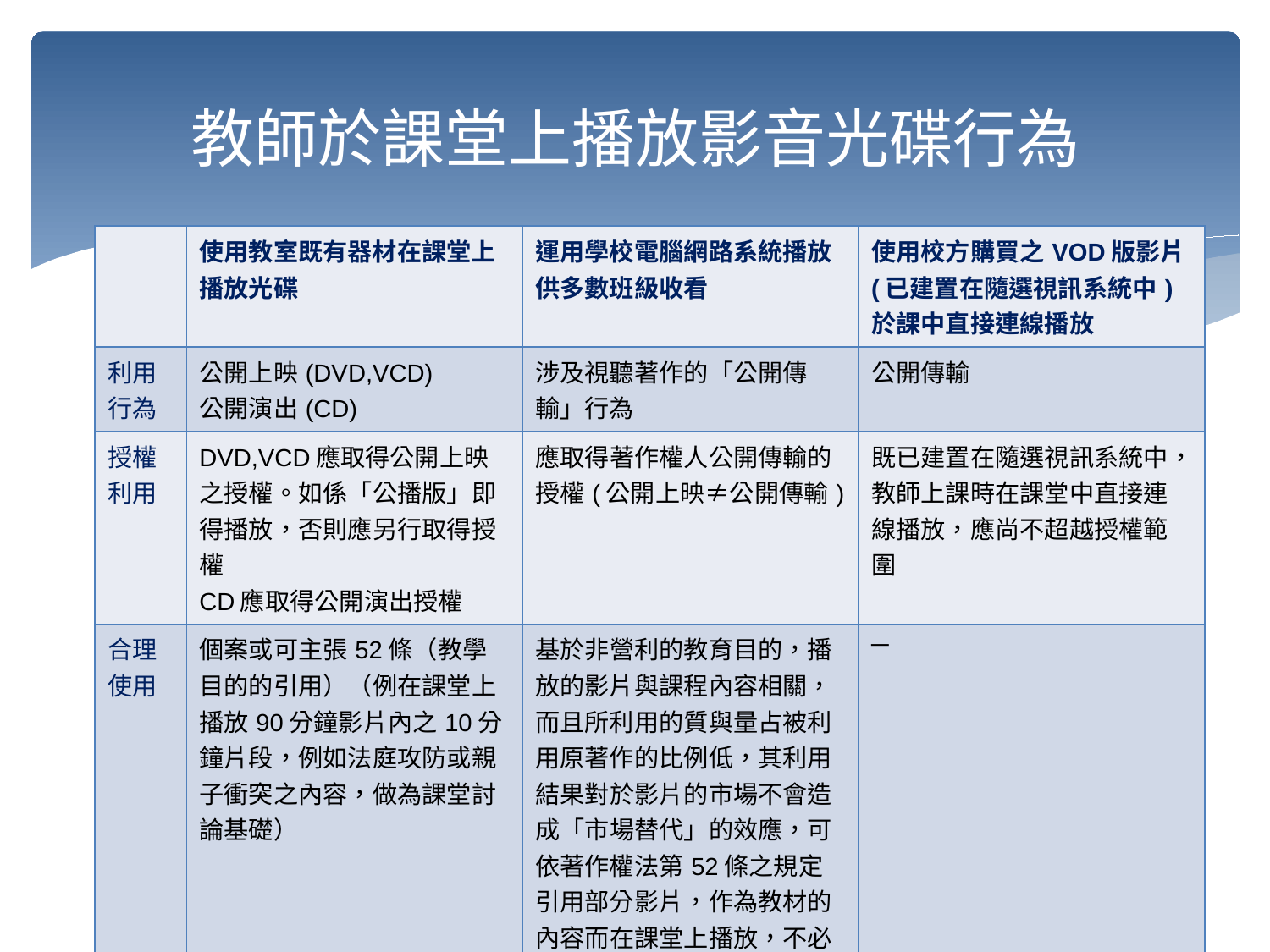

# 教師於課堂上播放影音光碟行為
|  | 使用教室既有器材在課堂上播放光碟 | 運用學校電腦網路系統播放供多數班級收看 | 使用校方購買之VOD版影片(已建置在隨選視訊系統中)於課中直接連線播放 |
| --- | --- | --- | --- |
| 利用行為 | 公開上映(DVD,VCD) 公開演出(CD) | 涉及視聽著作的「公開傳輸」行為 | 公開傳輸 |
| 授權利用 | DVD,VCD應取得公開上映之授權。如係「公播版」即得播放，否則應另行取得授權 CD應取得公開演出授權 | 應取得著作權人公開傳輸的授權(公開上映≠公開傳輸) | 既已建置在隨選視訊系統中，教師上課時在課堂中直接連線播放，應尚不超越授權範圍 |
| 合理使用 | 個案或可主張52條（教學目的的引用）（例在課堂上播放90分鐘影片內之10分鐘片段，例如法庭攻防或親子衝突之內容，做為課堂討論基礎） | 基於非營利的教育目的，播放的影片與課程內容相關，而且所利用的質與量占被利用原著作的比例低，其利用結果對於影片的市場不會造成「市場替代」的效應，可依著作權法第52條之規定引用部分影片，作為教材的內容而在課堂上播放，不必取得授權(仍須依照具體個案的情況判斷)。 | ─ |
40